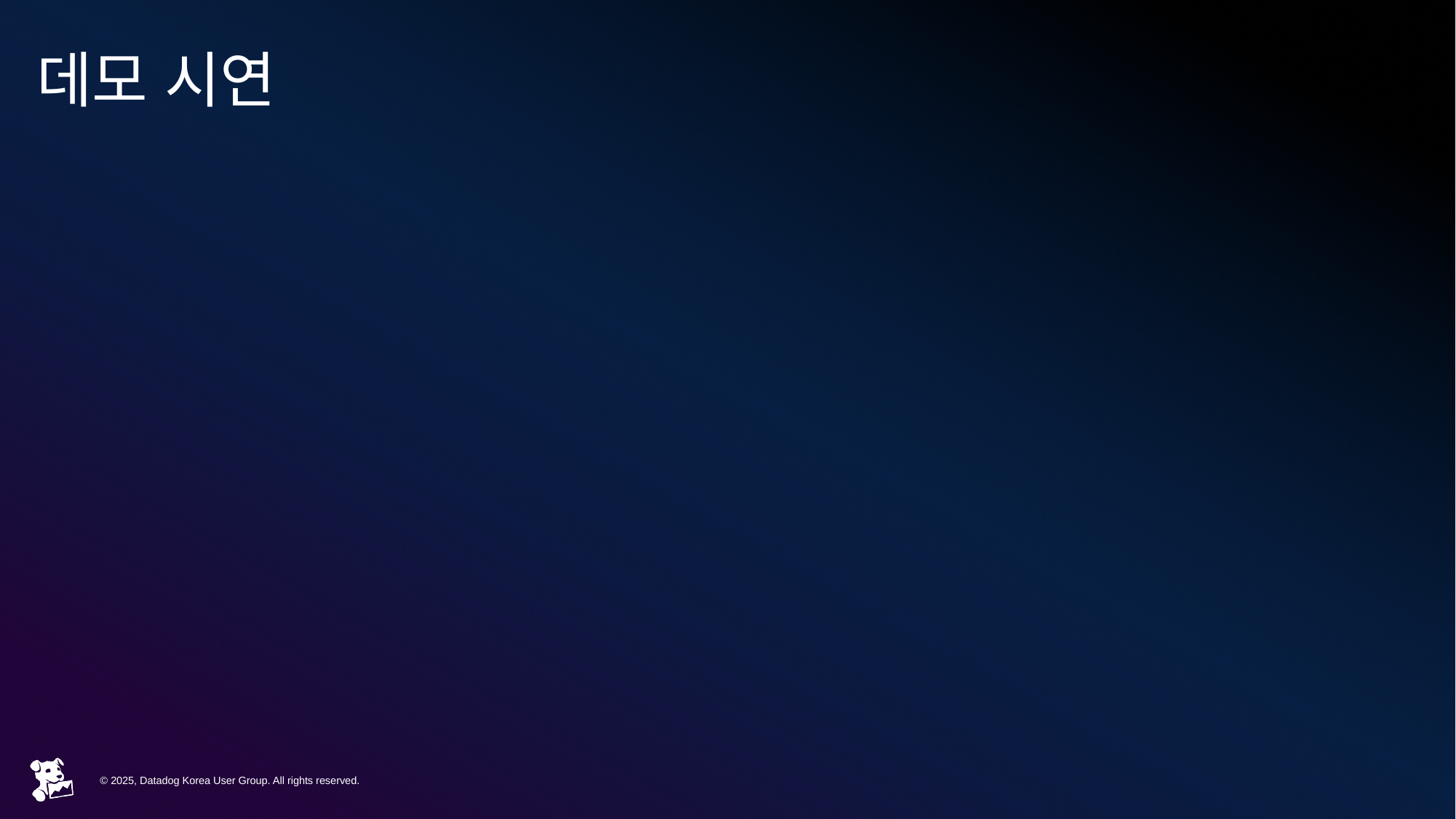

# 데모 시연
Feb 6, 11:54 pm – Feb 7, 12:35 am